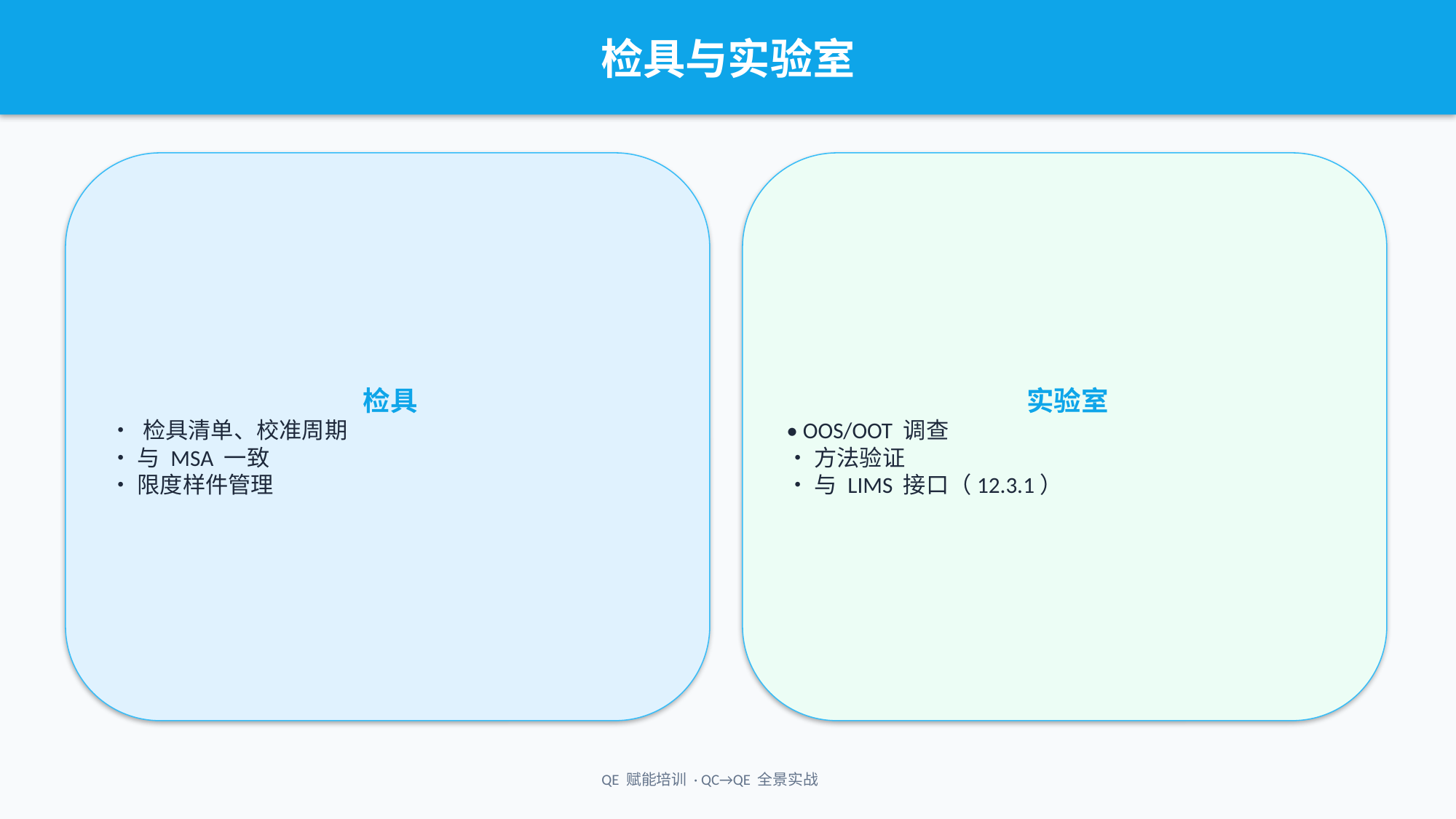

检具与实验室
检具
• 检具清单、校准周期
• 与 MSA 一致
• 限度样件管理
实验室
• OOS/OOT 调查
• 方法验证
• 与 LIMS 接口（12.3.1）
QE 赋能培训 · QC→QE 全景实战